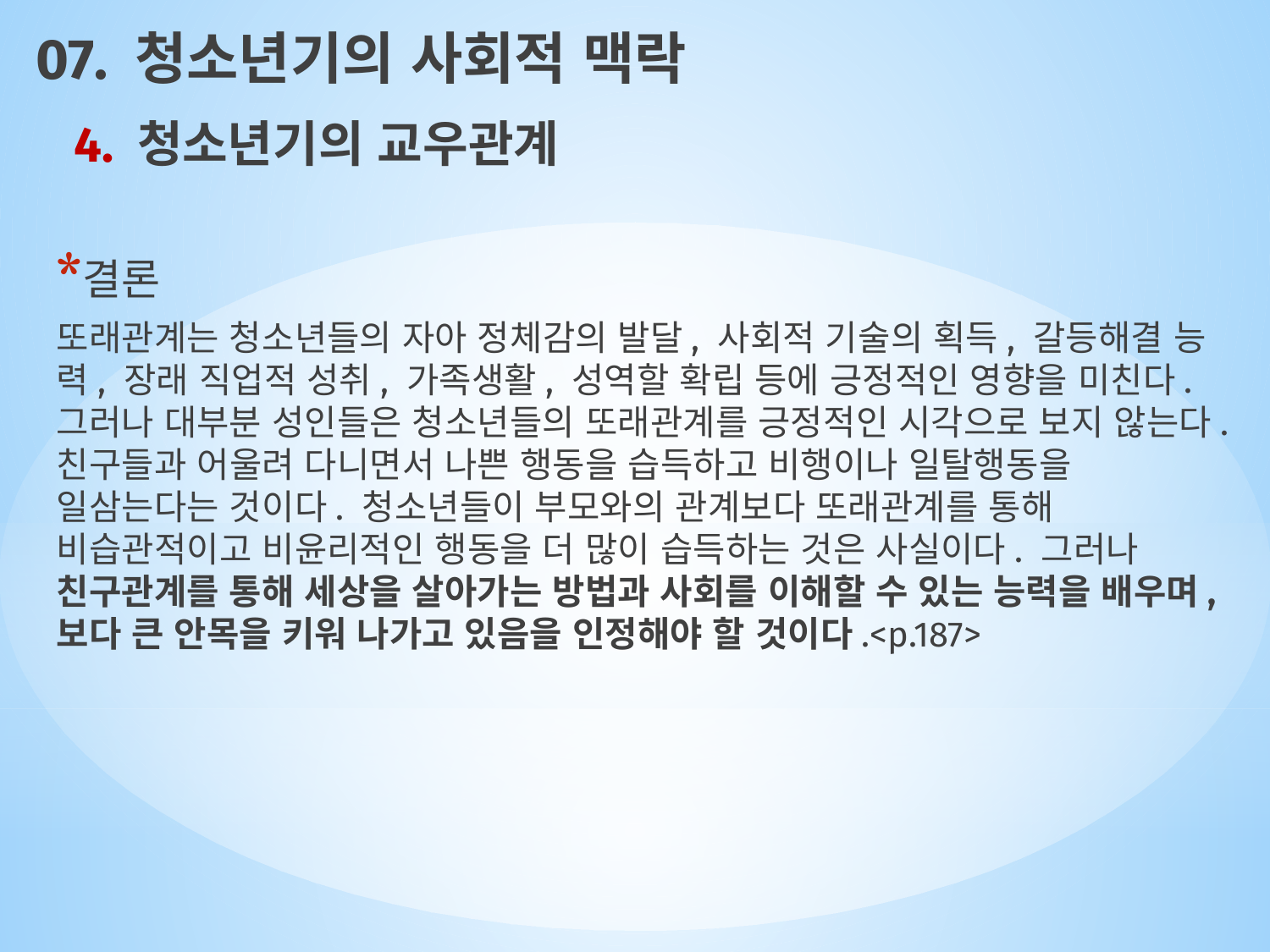

07. 청소년기의 사회적 맥락
4. 청소년기의 교우관계

결론
또래관계는 청소년들의 자아 정체감의 발달, 사회적 기술의 획득, 갈등해결 능력, 장래 직업적 성취, 가족생활, 성역할 확립 등에 긍정적인 영향을 미친다. 그러나 대부분 성인들은 청소년들의 또래관계를 긍정적인 시각으로 보지 않는다. 친구들과 어울려 다니면서 나쁜 행동을 습득하고 비행이나 일탈행동을 일삼는다는 것이다. 청소년들이 부모와의 관계보다 또래관계를 통해 비습관적이고 비윤리적인 행동을 더 많이 습득하는 것은 사실이다. 그러나 친구관계를 통해 세상을 살아가는 방법과 사회를 이해할 수 있는 능력을 배우며, 보다 큰 안목을 키워 나가고 있음을 인정해야 할 것이다.<p.187>